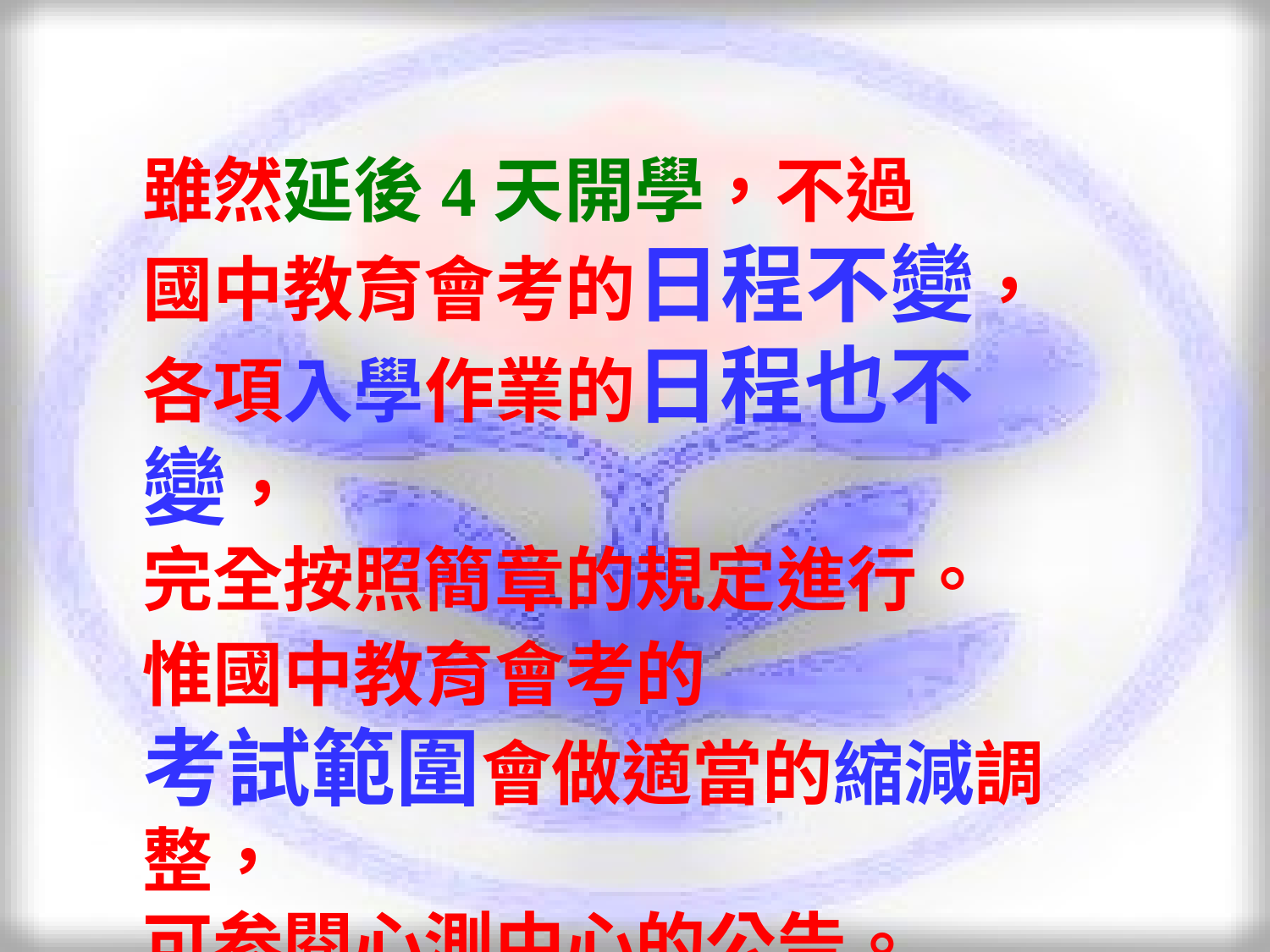

雖然延後4天開學，不過
國中教育會考的日程不變，
各項入學作業的日程也不變，
完全按照簡章的規定進行。
惟國中教育會考的
考試範圍會做適當的縮減調整，
可参閱心測中心的公告。